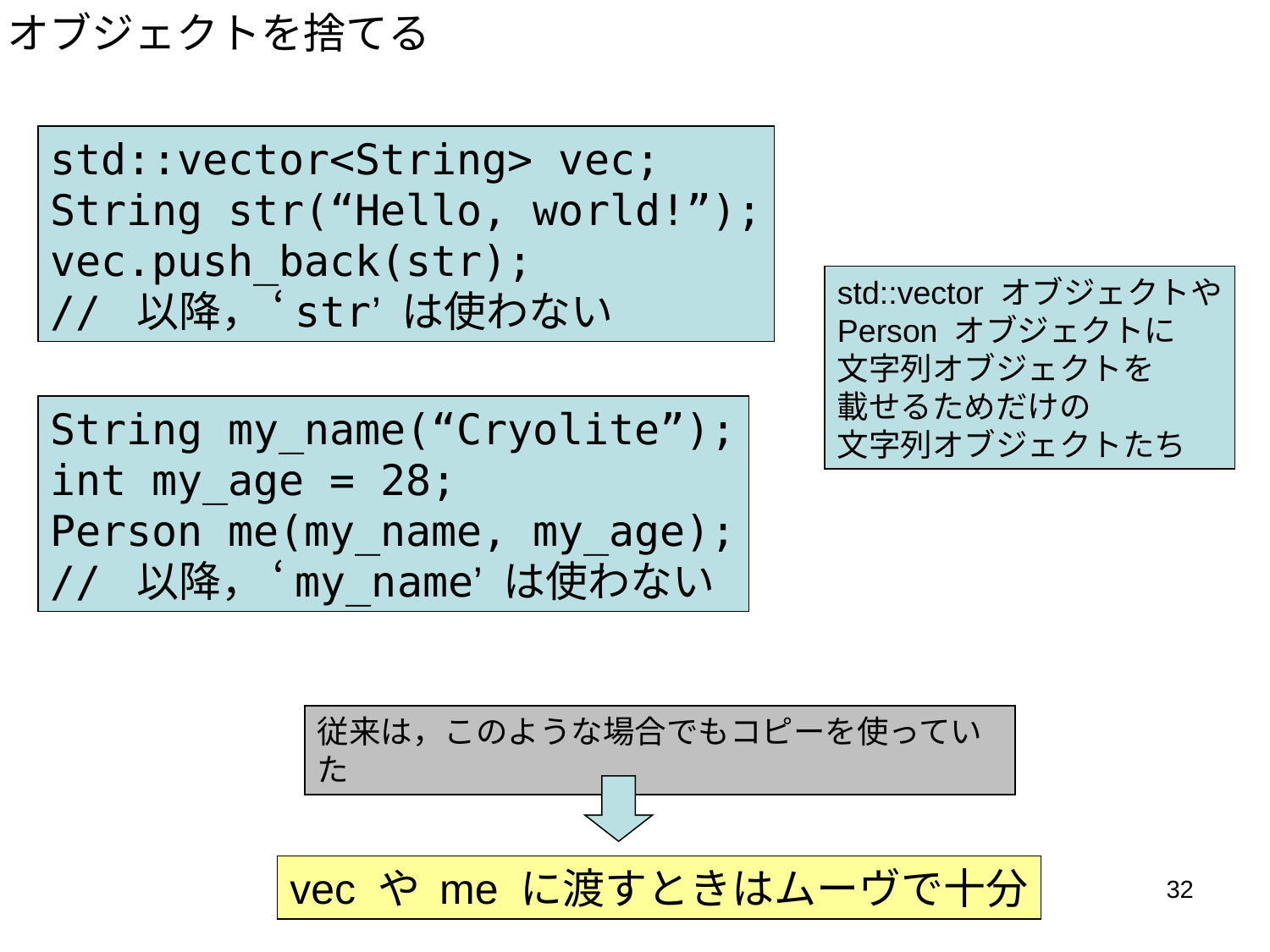

オブジェクトを捨てる
std::vector<String> vec;
String str(“Hello, world!”);
vec.push_back(str);
// 以降， ‘str’ は使わない
std::vector オブジェクトや
Person オブジェクトに
文字列オブジェクトを
載せるためだけの
文字列オブジェクトたち
String my_name(“Cryolite”);
int my_age = 28;
Person me(my_name, my_age);
// 以降， ‘my_name’ は使わない
従来は，このような場合でもコピーを使っていた

vec や me に渡すときはムーヴで十分
32